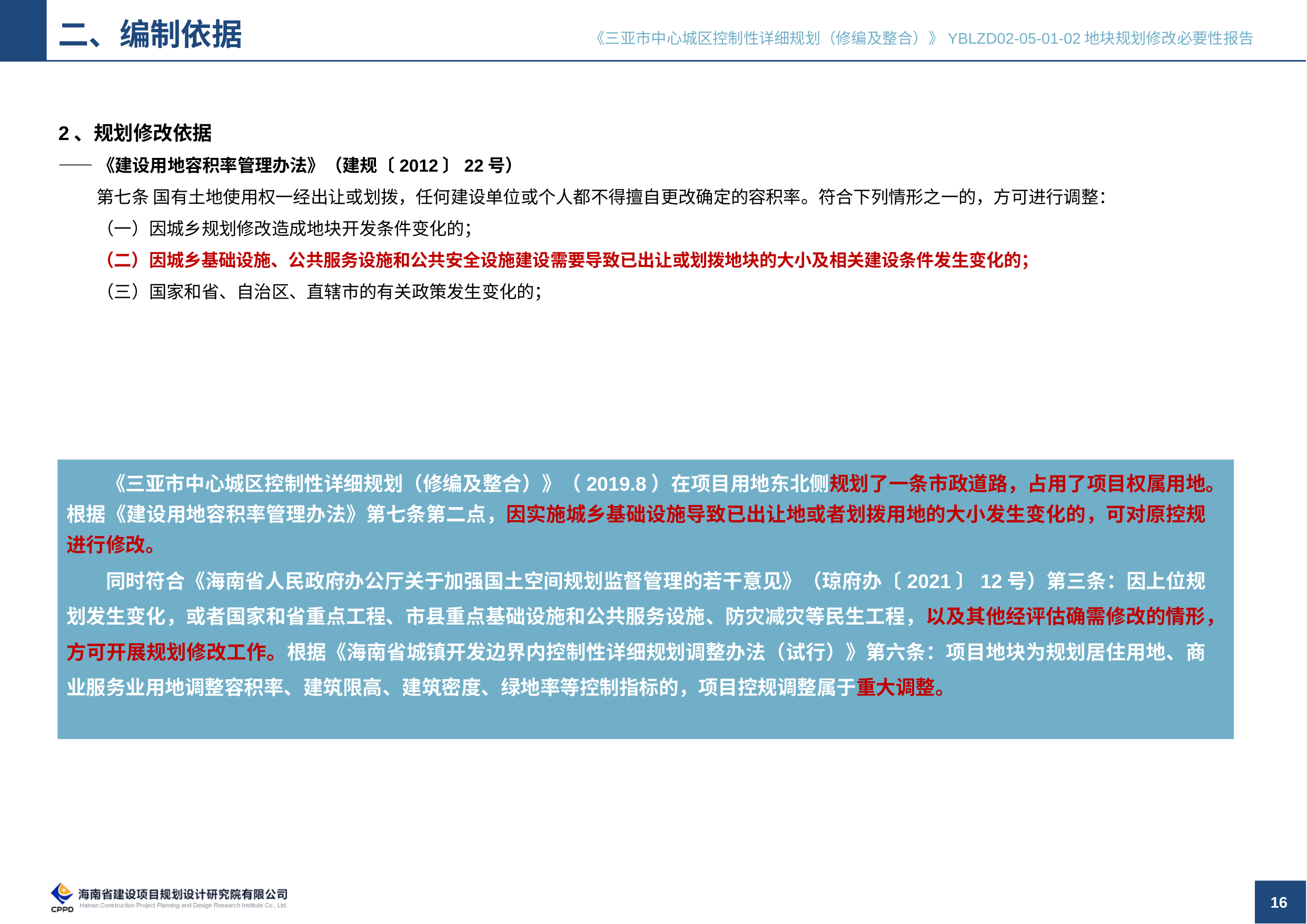

二、编制依据
2、规划修改依据
——《建设用地容积率管理办法》（建规〔2012〕22号）
第七条 国有土地使用权一经出让或划拨，任何建设单位或个人都不得擅自更改确定的容积率。符合下列情形之一的，方可进行调整：
（一）因城乡规划修改造成地块开发条件变化的；
（二）因城乡基础设施、公共服务设施和公共安全设施建设需要导致已出让或划拨地块的大小及相关建设条件发生变化的；
（三）国家和省、自治区、直辖市的有关政策发生变化的；

《三亚市中心城区控制性详细规划（修编及整合）》（2019.8）在项目用地东北侧规划了一条市政道路，占用了项目权属用地。根据《建设用地容积率管理办法》第七条第二点，因实施城乡基础设施导致已出让地或者划拨用地的大小发生变化的，可对原控规进行修改。
同时符合《海南省人民政府办公厅关于加强国土空间规划监督管理的若干意见》（琼府办〔2021〕12号）第三条：因上位规划发生变化，或者国家和省重点工程、市县重点基础设施和公共服务设施、防灾减灾等民生工程，以及其他经评估确需修改的情形，方可开展规划修改工作。根据《海南省城镇开发边界内控制性详细规划调整办法（试行）》第六条：项目地块为规划居住用地、商业服务业用地调整容积率、建筑限高、建筑密度、绿地率等控制指标的，项目控规调整属于重大调整。

16